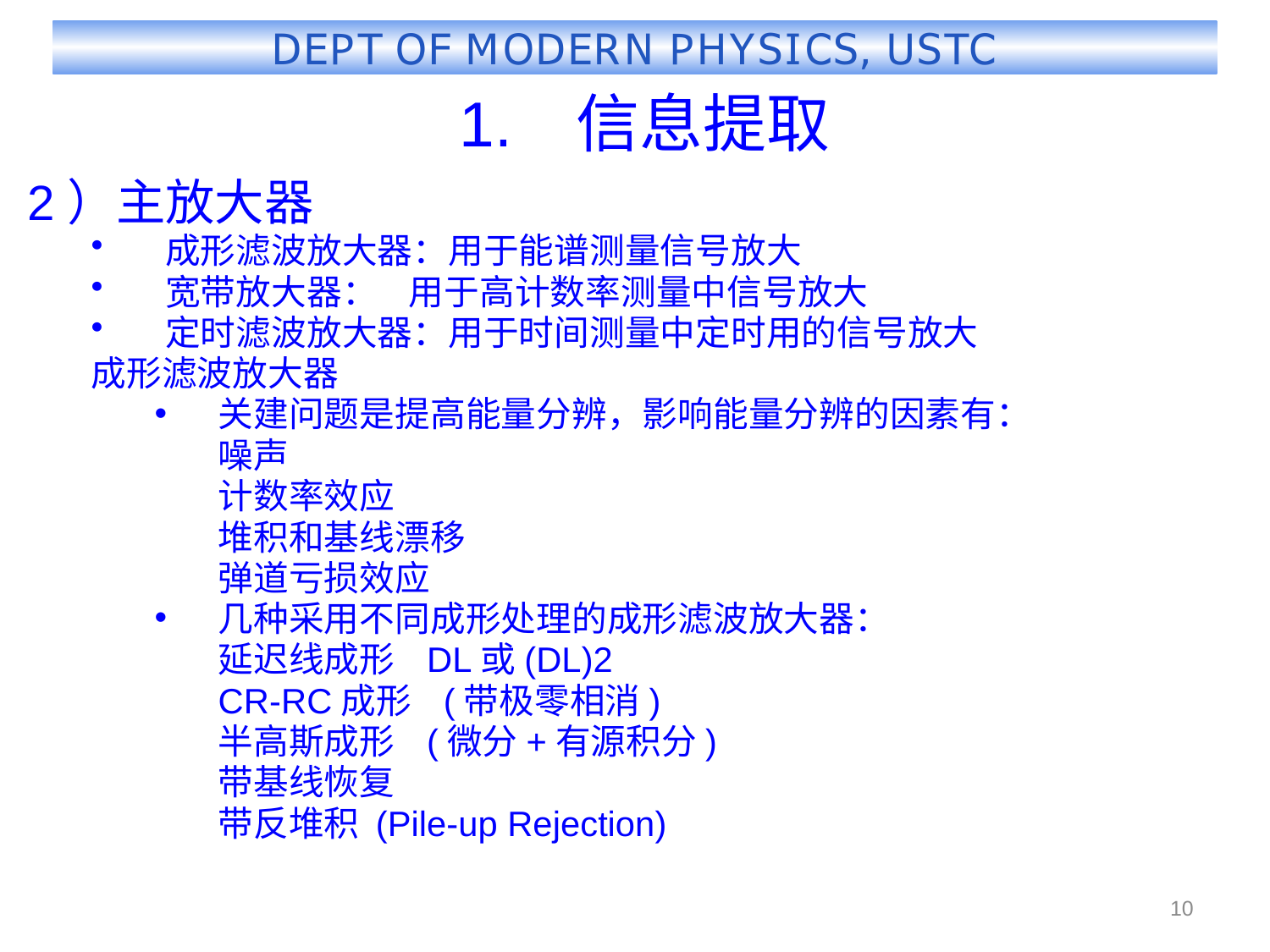

# 信息提取
2）主放大器
成形滤波放大器：用于能谱测量信号放大
宽带放大器：    用于高计数率测量中信号放大
定时滤波放大器：用于时间测量中定时用的信号放大
成形滤波放大器
关建问题是提高能量分辨，影响能量分辨的因素有：
噪声
计数率效应
堆积和基线漂移
弹道亏损效应
几种采用不同成形处理的成形滤波放大器：
延迟线成形   DL或(DL)2
CR-RC成形   (带极零相消)
半高斯成形   (微分+有源积分)
带基线恢复
带反堆积 (Pile-up Rejection)
10